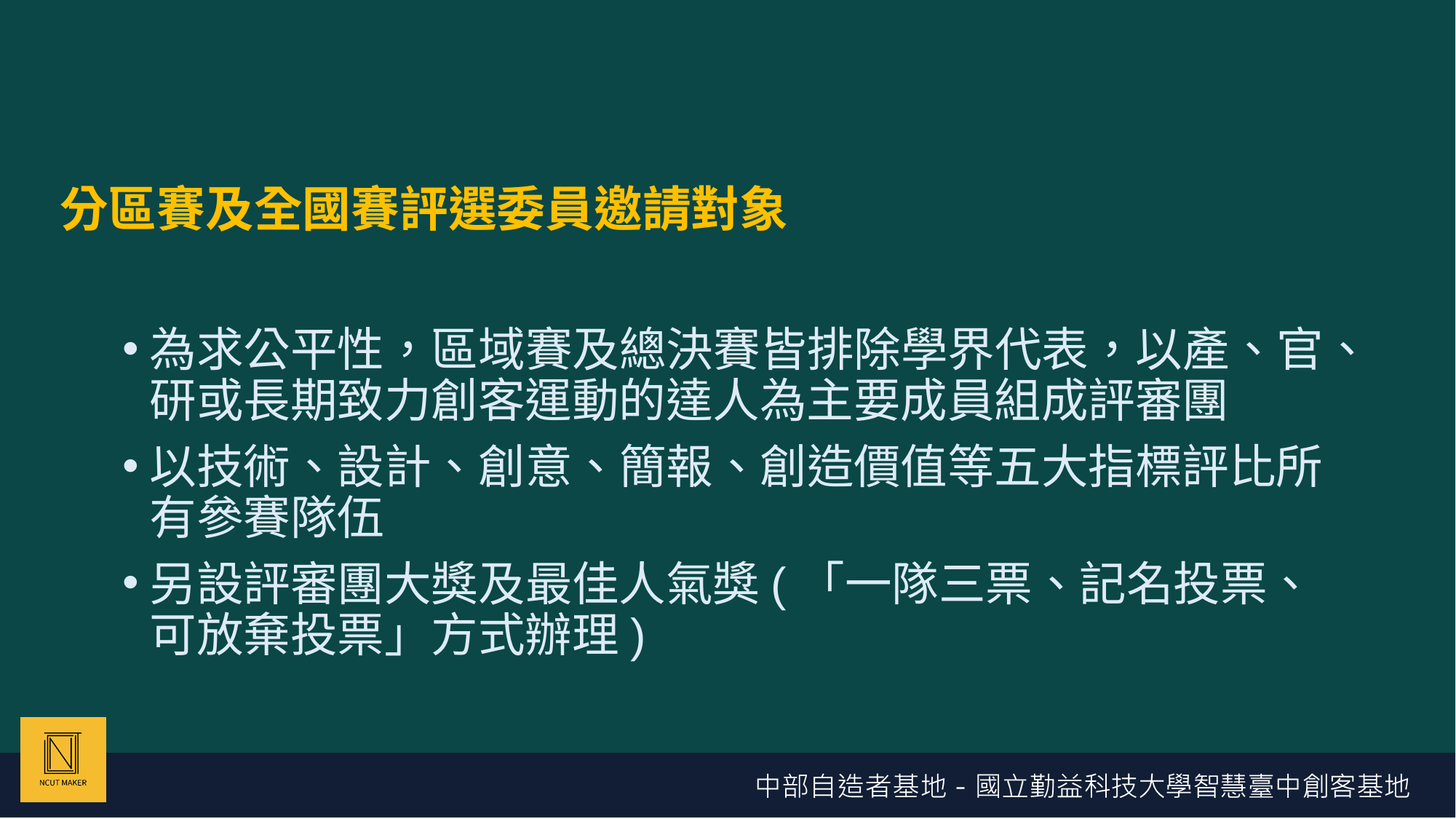

分區賽及全國賽評選委員邀請對象
為求公平性，區域賽及總決賽皆排除學界代表，以產、官、研或長期致力創客運動的達人為主要成員組成評審團
以技術、設計、創意、簡報、創造價值等五大指標評比所有參賽隊伍
另設評審團大獎及最佳人氣獎(「一隊三票、記名投票、可放棄投票」方式辦理)